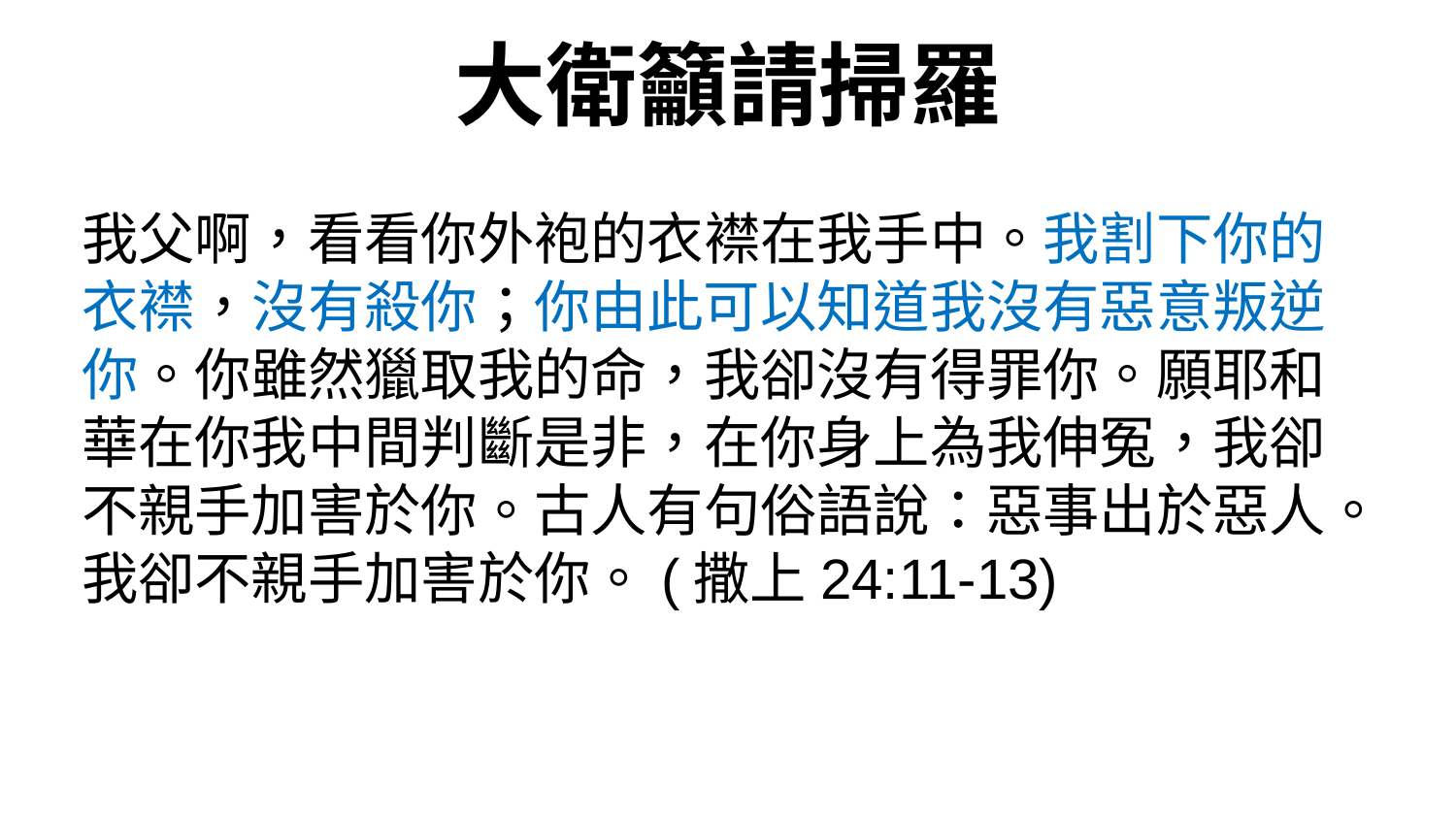

大衛籲請掃羅
我父啊，看看你外袍的衣襟在我手中。我割下你的衣襟，沒有殺你；你由此可以知道我沒有惡意叛逆你。你雖然獵取我的命，我卻沒有得罪你。願耶和華在你我中間判斷是非，在你身上為我伸冤，我卻不親手加害於你。古人有句俗語說：惡事出於惡人。我卻不親手加害於你。(撒上24:11-13)